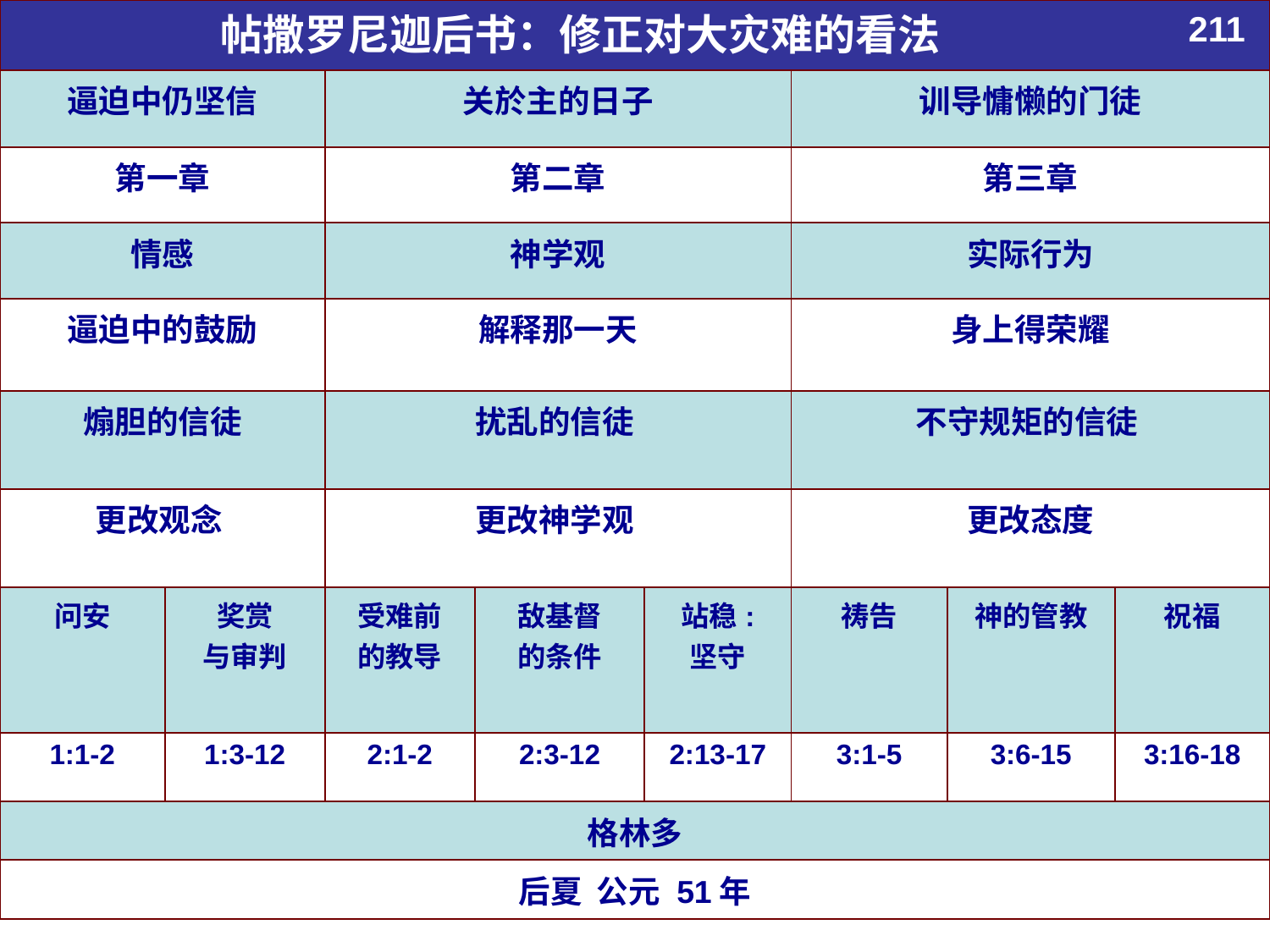

Book Chart
|  |  |  |  |  |  |  |  |
| --- | --- | --- | --- | --- | --- | --- | --- |
| 逼迫中仍坚信 |  | 关於主的日子 |  |  | 训导慵懒的门徒 |  |  |
| 第一章 |  | 第二章 |  |  | 第三章 |  |  |
| 情感 |  | 神学观 |  |  | 实际行为 |  |  |
| 逼迫中的鼓励 |  | 解释那一天 |  |  | 身上得荣耀 |  |  |
| 煽胆的信徒 |  | 扰乱的信徒 |  |  | 不守规矩的信徒 |  |  |
| 更改观念 |  | 更改神学观 |  |  | 更改态度 |  |  |
| 问安 | 奖赏 与审判 | 受难前 的教导 | 敌基督 的条件 | 站稳: 坚守 | 祷告 | 神的管教 | 祝福 |
| 1:1-2 | 1:3-12 | 2:1-2 | 2:3-12 | 2:13-17 | 3:1-5 | 3:6-15 | 3:16-18 |
| 格林多 |  |  |  |  |  |  |  |
| 后夏 公元 51年 |  |  |  |  |  |  |  |
211
帖撒罗尼迦后书：修正对大灾难的看法